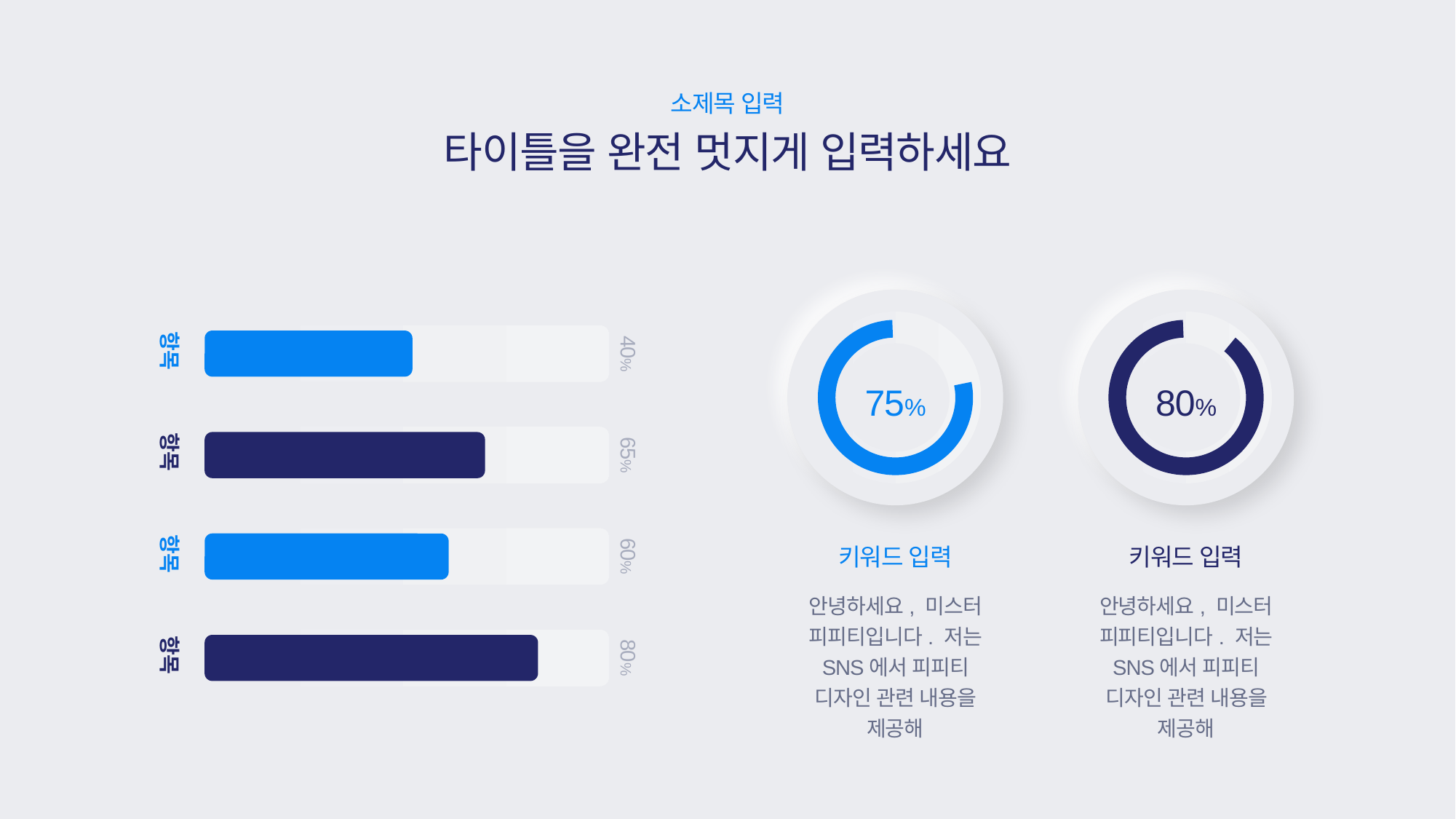

소제목 입력
타이틀을 완전 멋지게 입력하세요

항목
40%
80%
75%

65%
항목

키워드 입력
키워드 입력
60%
항목
안녕하세요, 미스터 피피티입니다. 저는 SNS에서 피피티 디자인 관련 내용을 제공해
안녕하세요, 미스터 피피티입니다. 저는 SNS에서 피피티 디자인 관련 내용을 제공해

80%
항목